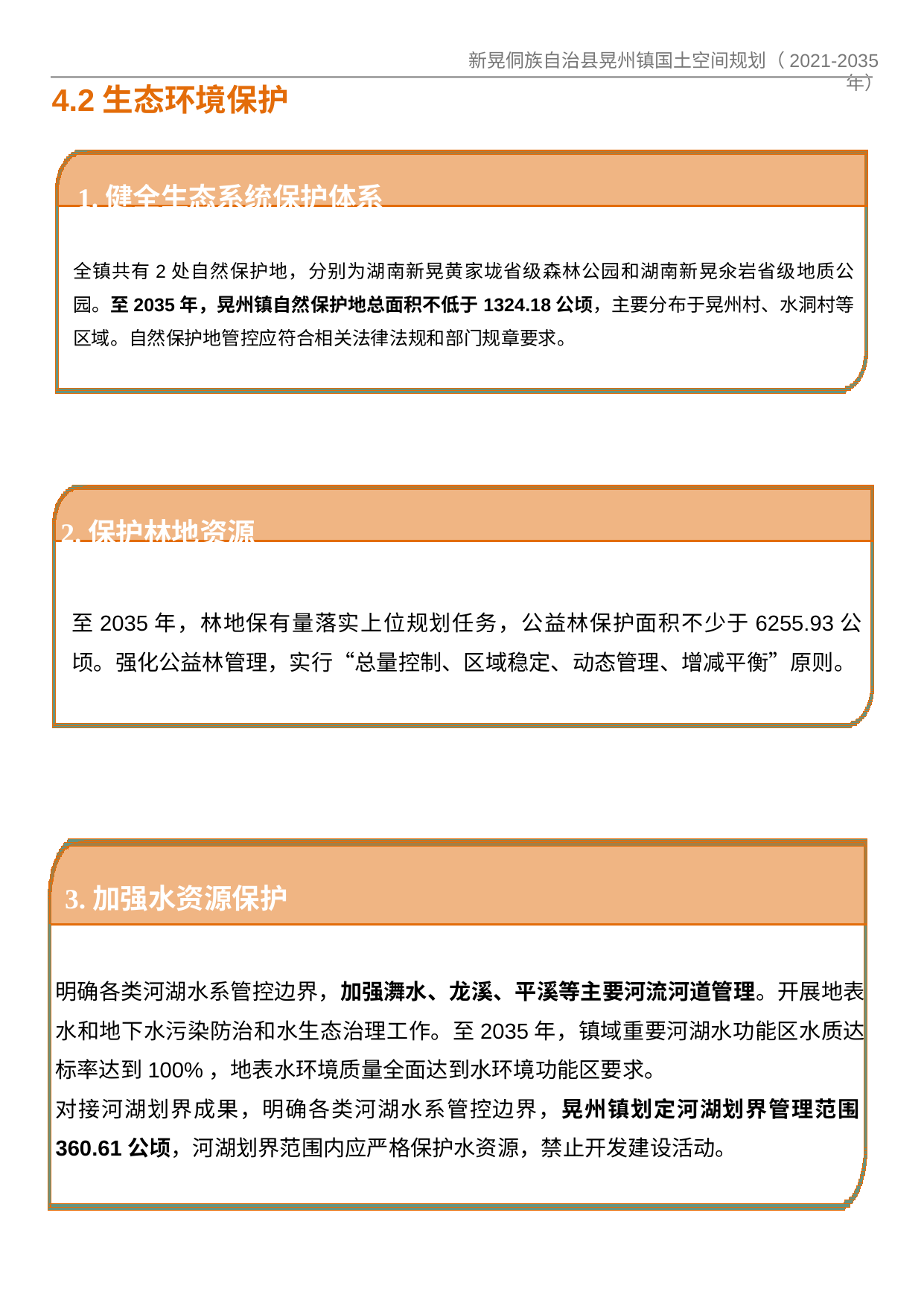

4.2生态环境保护

  1.健全生态系统保护体系

全镇共有2处自然保护地，分别为湖南新晃黄家垅省级森林公园和湖南新晃氽岩省级地质公园。至2035年，晃州镇自然保护地总面积不低于1324.18公顷，主要分布于晃州村、水洞村等区域。自然保护地管控应符合相关法律法规和部门规章要求。

2.保护林地资源

至2035年，林地保有量落实上位规划任务，公益林保护面积不少于6255.93公顷。强化公益林管理，实行“总量控制、区域稳定、动态管理、增减平衡”原则。

3.加强水资源保护

明确各类河湖水系管控边界，加强㵲水、龙溪、平溪等主要河流河道管理。开展地表水和地下水污染防治和水生态治理工作。至2035年，镇域重要河湖水功能区水质达标率达到100%，地表水环境质量全面达到水环境功能区要求。
对接河湖划界成果，明确各类河湖水系管控边界，晃州镇划定河湖划界管理范围360.61公顷，河湖划界范围内应严格保护水资源，禁止开发建设活动。